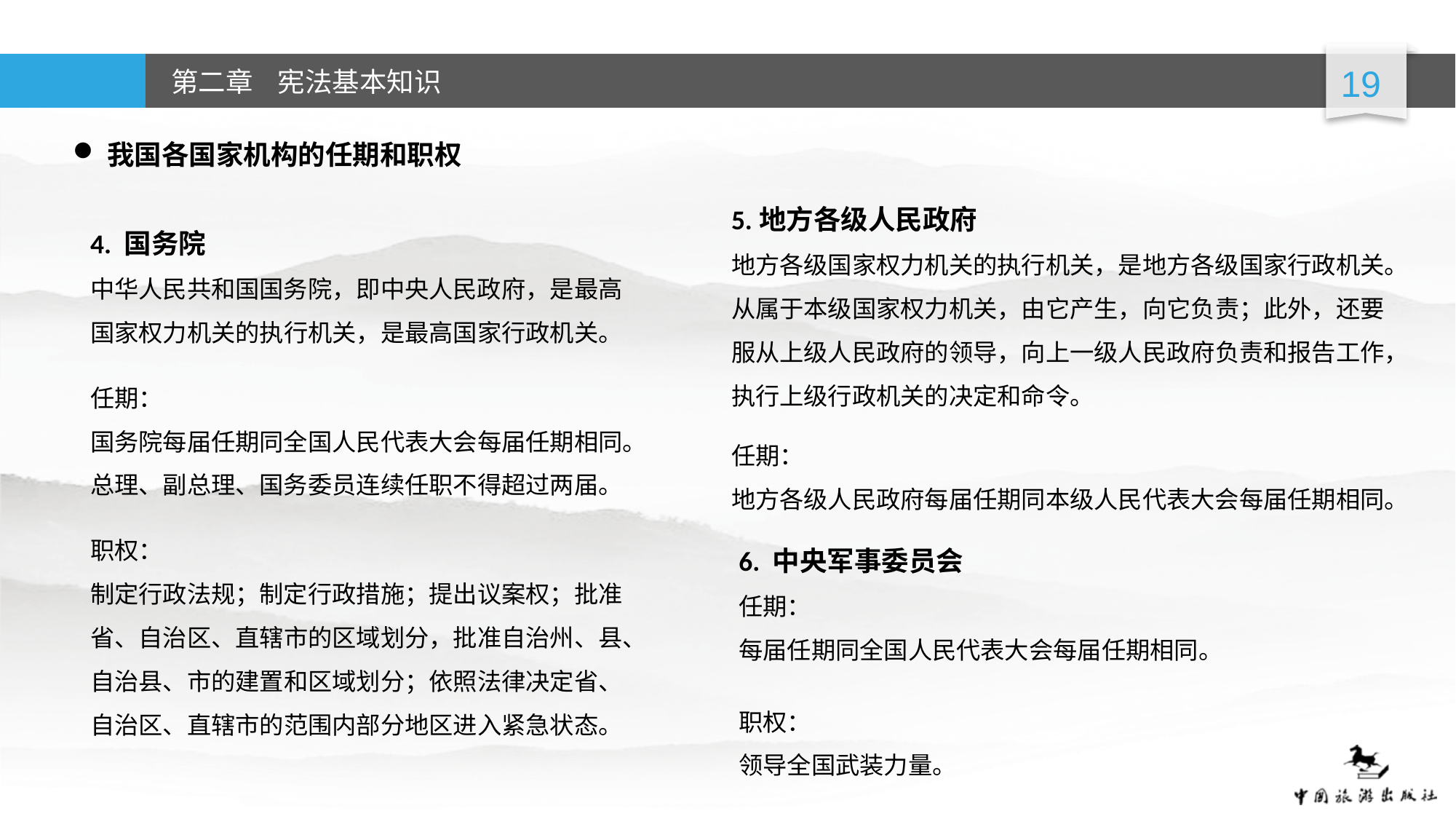

我国各国家机构的任期和职权
5.地方各级人民政府
地方各级国家权力机关的执行机关，是地方各级国家行政机关。从属于本级国家权力机关，由它产生，向它负责；此外，还要服从上级人民政府的领导，向上一级人民政府负责和报告工作，执行上级行政机关的决定和命令。

任期：
地方各级人民政府每届任期同本级人民代表大会每届任期相同。
4. 国务院
中华人民共和国国务院，即中央人民政府，是最高国家权力机关的执行机关，是最高国家行政机关。

任期：
国务院每届任期同全国人民代表大会每届任期相同。总理、副总理、国务委员连续任职不得超过两届。

职权：
制定行政法规；制定行政措施；提出议案权；批准省、自治区、直辖市的区域划分，批准自治州、县、自治县、市的建置和区域划分；依照法律决定省、自治区、直辖市的范围内部分地区进入紧急状态。
6. 中央军事委员会
任期：
每届任期同全国人民代表大会每届任期相同。

职权：
领导全国武装力量。